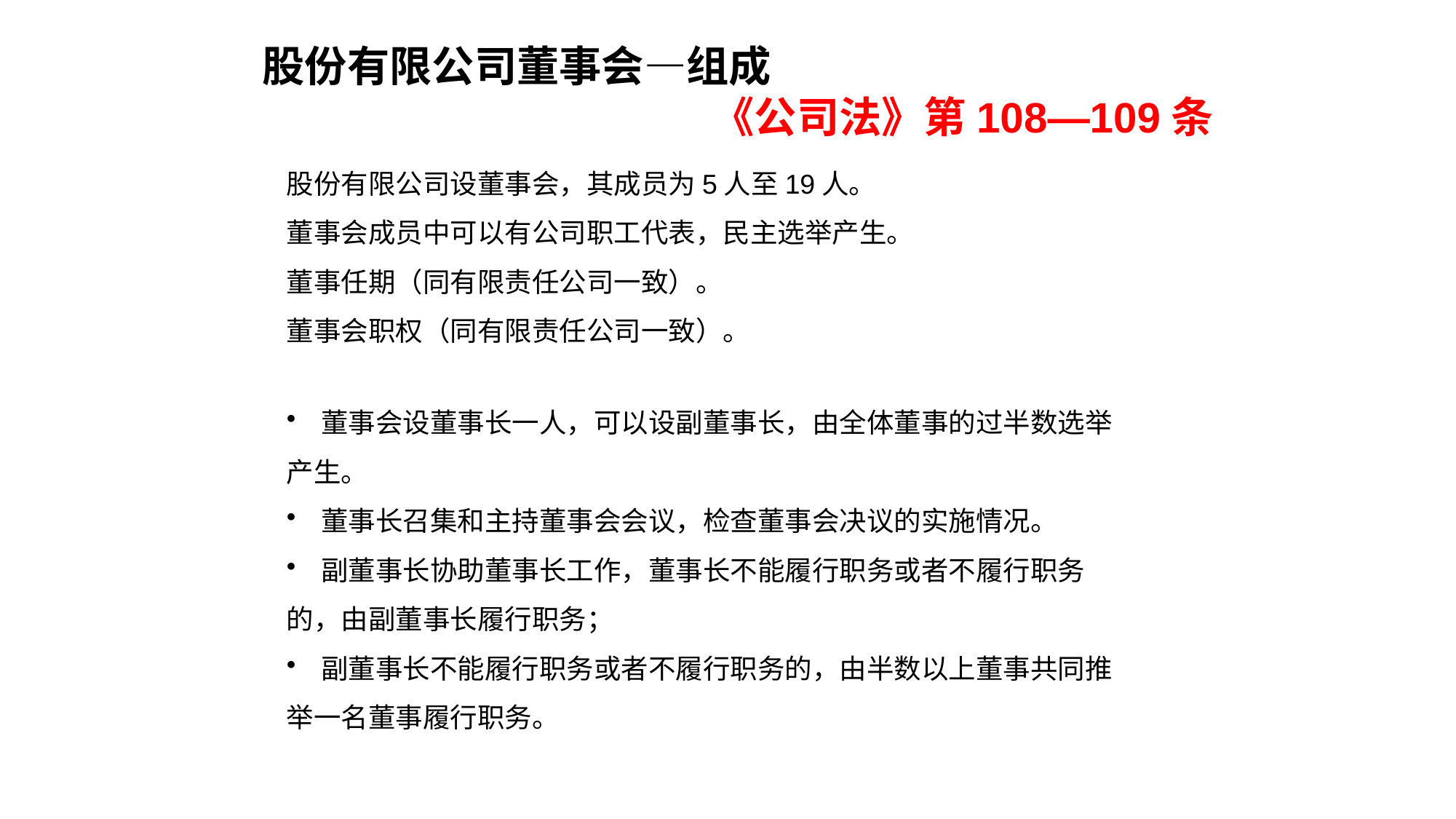

股份有限公司董事会—组成
《公司法》第108—109条
股份有限公司设董事会，其成员为5人至19人。
董事会成员中可以有公司职工代表，民主选举产生。
董事任期（同有限责任公司一致）。
董事会职权（同有限责任公司一致）。
   董事会设董事长一人，可以设副董事长，由全体董事的过半数选举产生。
   董事长召集和主持董事会会议，检查董事会决议的实施情况。
   副董事长协助董事长工作，董事长不能履行职务或者不履行职务的，由副董事长履行职务；
   副董事长不能履行职务或者不履行职务的，由半数以上董事共同推举一名董事履行职务。